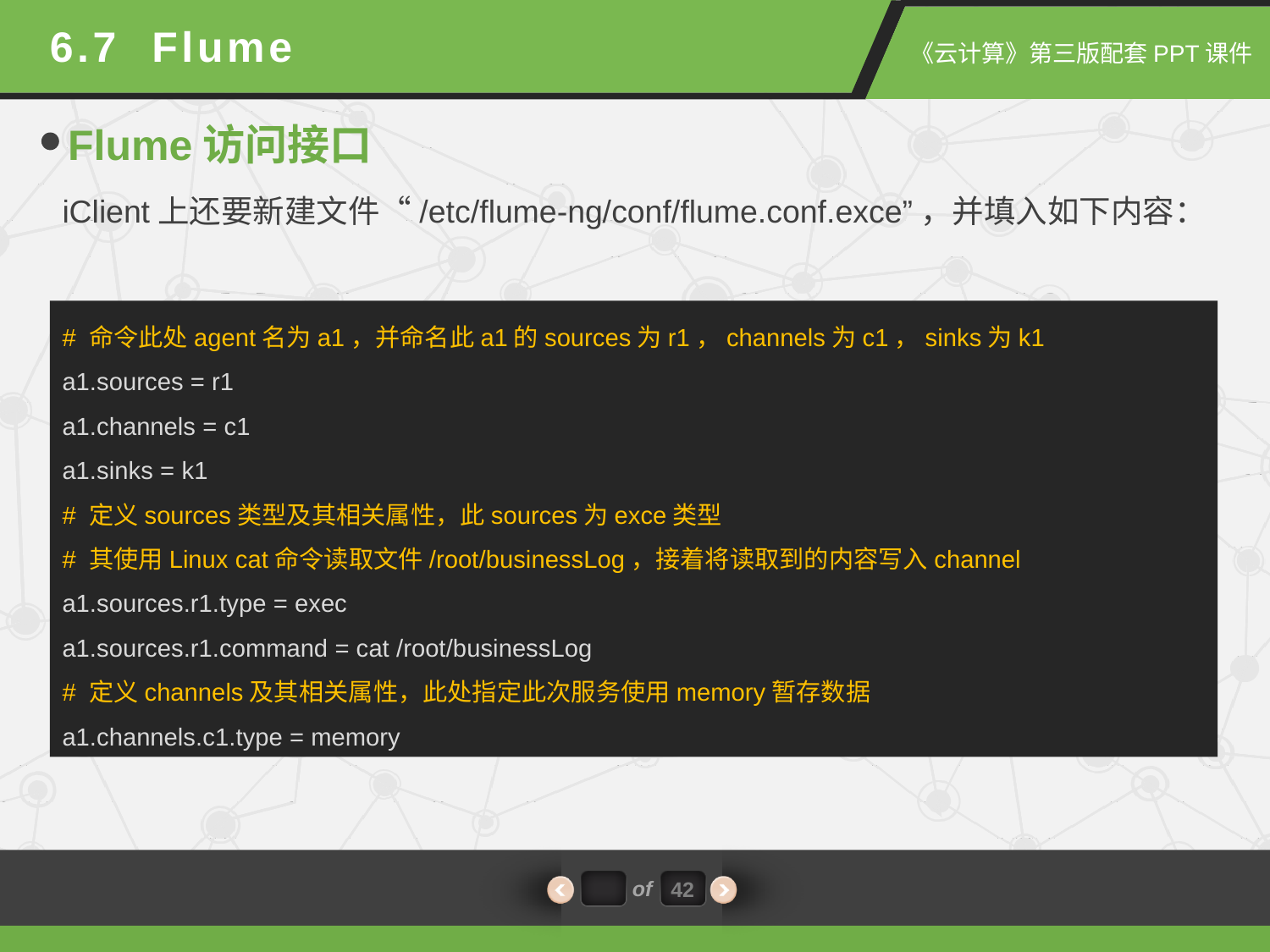

6.7  Flume
Flume访问接口

iClient上还要新建文件“/etc/flume-ng/conf/flume.conf.exce”，并填入如下内容：
# 命令此处agent名为a1，并命名此a1的sources为r1，channels为c1，sinks为k1
a1.sources = r1
a1.channels = c1
a1.sinks = k1
# 定义sources类型及其相关属性，此sources为exce类型
# 其使用Linux cat命令读取文件/root/businessLog，接着将读取到的内容写入channel
a1.sources.r1.type = exec
a1.sources.r1.command = cat /root/businessLog
# 定义channels及其相关属性，此处指定此次服务使用memory暂存数据
a1.channels.c1.type = memory
19